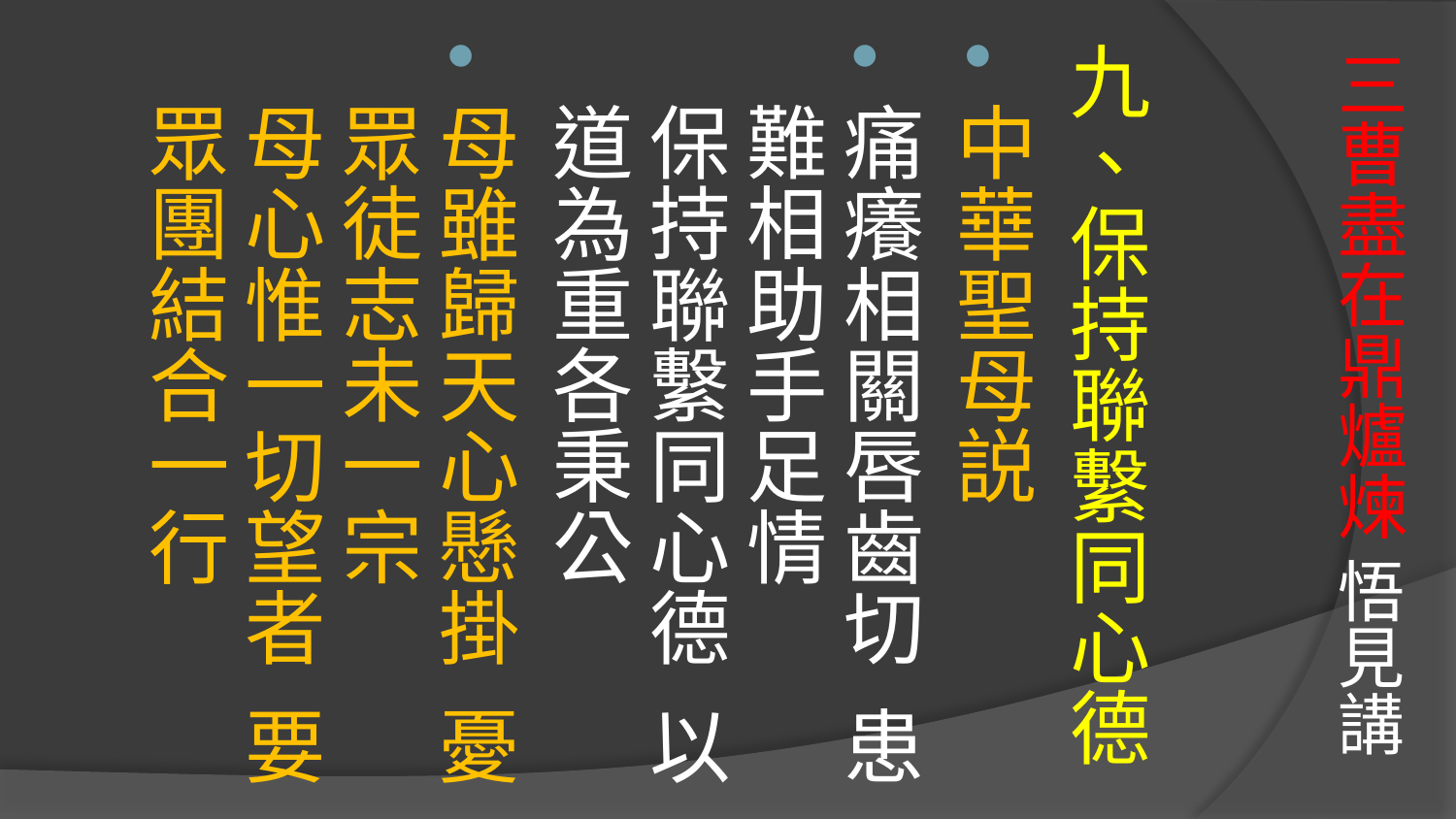

# 三曹盡在鼎爐煉 悟見講
九、保持聯繫同心德
中華聖母説
痛癢相關唇齒切  患難相助手足情
保持聯繫同心德  以道為重各秉公
母雖歸天心懸掛  憂眾徒志未一宗
母心惟一切望者  要眾團結合一行